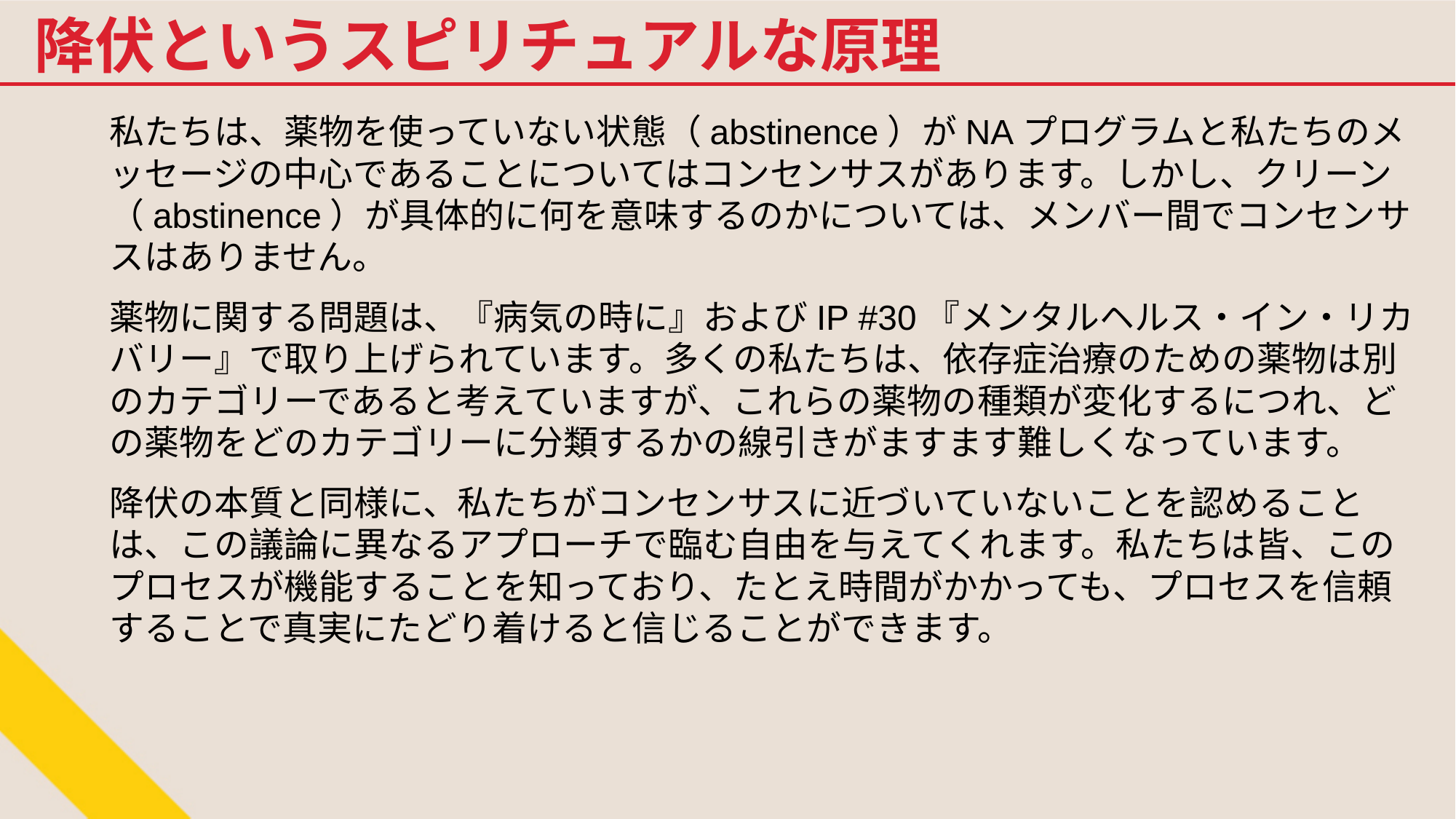

降伏というスピリチュアルな原理

私たちは、薬物を使っていない状態（abstinence）がNAプログラムと私たちのメッセージの中心であることについてはコンセンサスがあります。しかし、クリーン（abstinence）が具体的に何を意味するのかについては、メンバー間でコンセンサスはありません。
薬物に関する問題は、『病気の時に』およびIP #30『メンタルヘルス・イン・リカバリー』で取り上げられています。多くの私たちは、依存症治療のための薬物は別のカテゴリーであると考えていますが、これらの薬物の種類が変化するにつれ、どの薬物をどのカテゴリーに分類するかの線引きがますます難しくなっています。
降伏の本質と同様に、私たちがコンセンサスに近づいていないことを認めることは、この議論に異なるアプローチで臨む自由を与えてくれます。私たちは皆、このプロセスが機能することを知っており、たとえ時間がかかっても、プロセスを信頼することで真実にたどり着けると信じることができます。